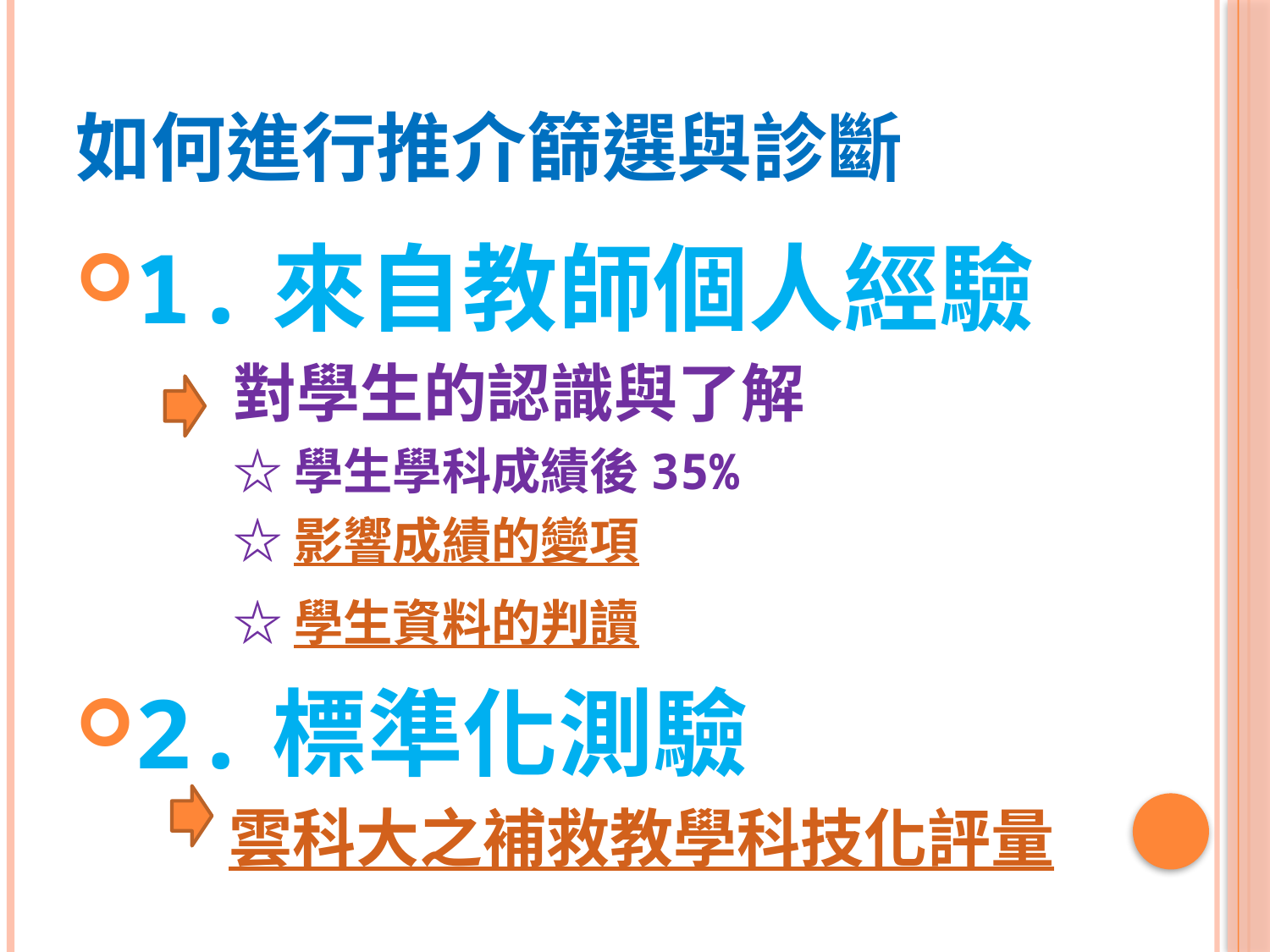

# 如何進行推介篩選與診斷
1.來自教師個人經驗
對學生的認識與了解
☆學生學科成績後35%
☆影響成績的變項
☆學生資料的判讀
2.標準化測驗
雲科大之補救教學科技化評量